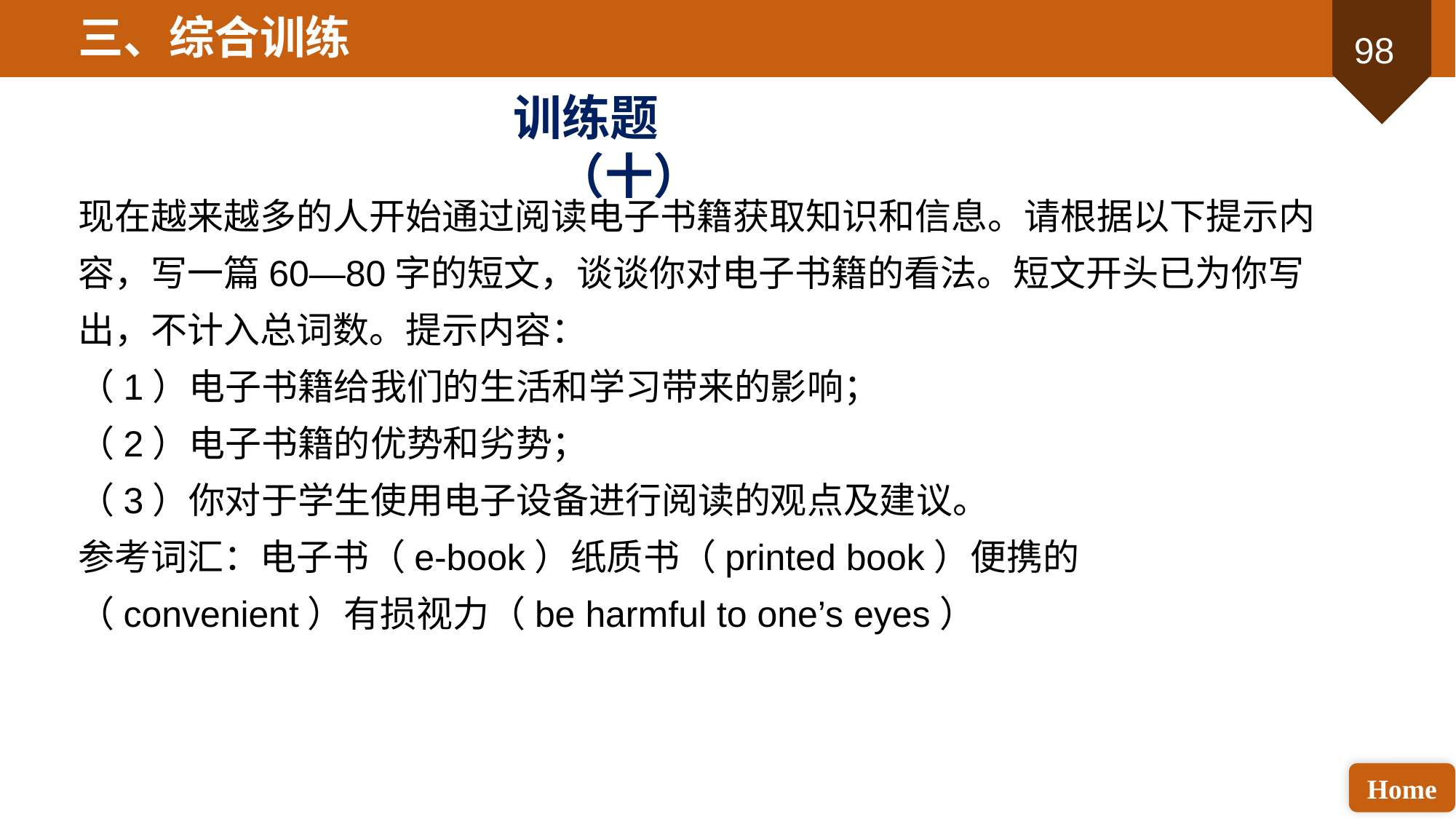

三、综合训练
训练题（十）
现在越来越多的人开始通过阅读电子书籍获取知识和信息。请根据以下提示内容，写一篇60—80字的短文，谈谈你对电子书籍的看法。短文开头已为你写出，不计入总词数。提示内容：
（1）电子书籍给我们的生活和学习带来的影响；
（2）电子书籍的优势和劣势；
（3）你对于学生使用电子设备进行阅读的观点及建议。
参考词汇：电子书（e-book）纸质书（printed book）便携的（convenient）有损视力（be harmful to one’s eyes）